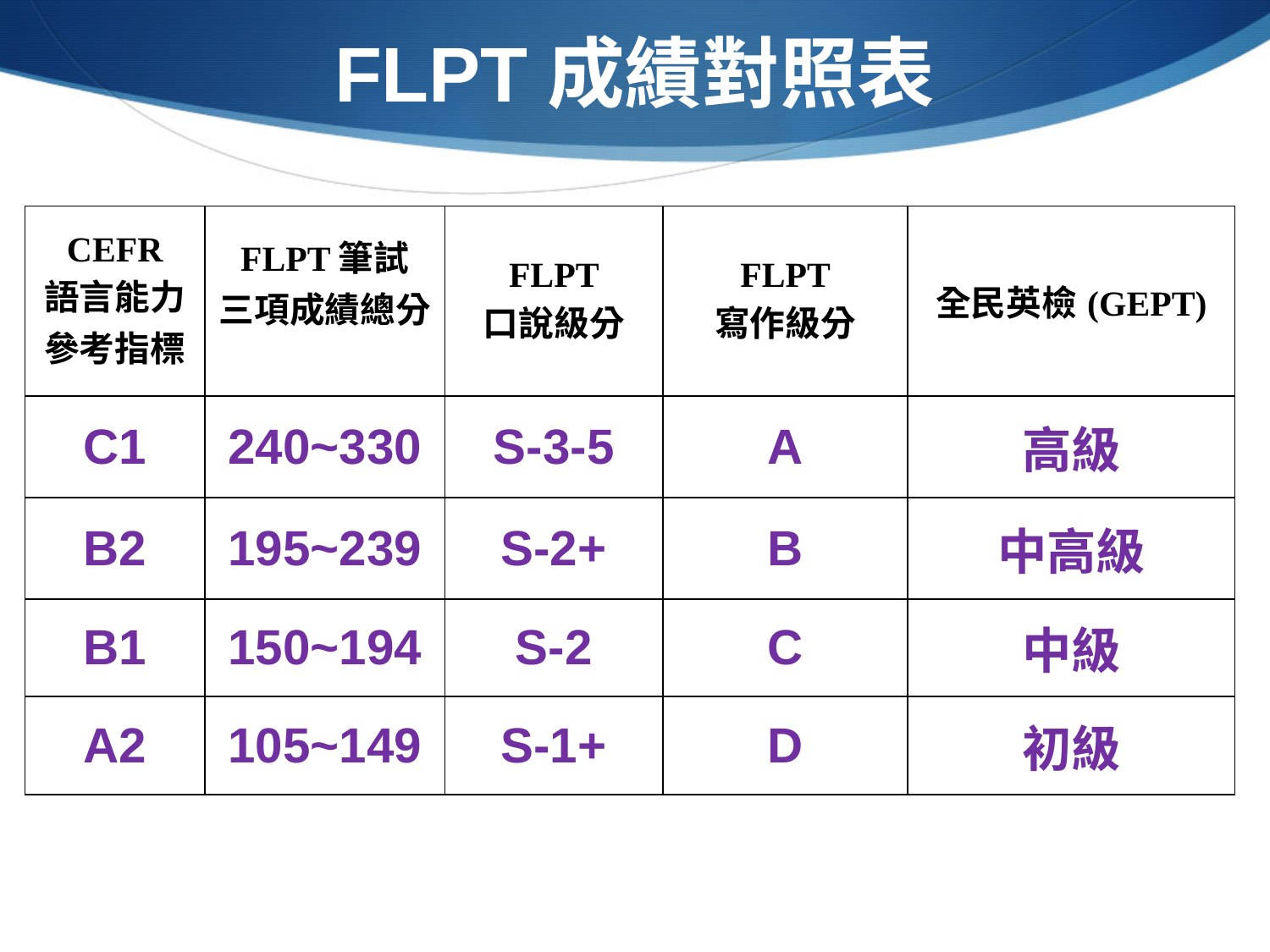

FLPT成績對照表
| CEFR 語言能力 參考指標 | FLPT筆試 三項成績總分 | FLPT 口說級分 | FLPT 寫作級分 | 全民英檢(GEPT) |
| --- | --- | --- | --- | --- |
| C1 | 240~330 | S-3-5 | A | 高級 |
| B2 | 195~239 | S-2+ | B | 中高級 |
| B1 | 150~194 | S-2 | C | 中級 |
| A2 | 105~149 | S-1+ | D | 初級 |